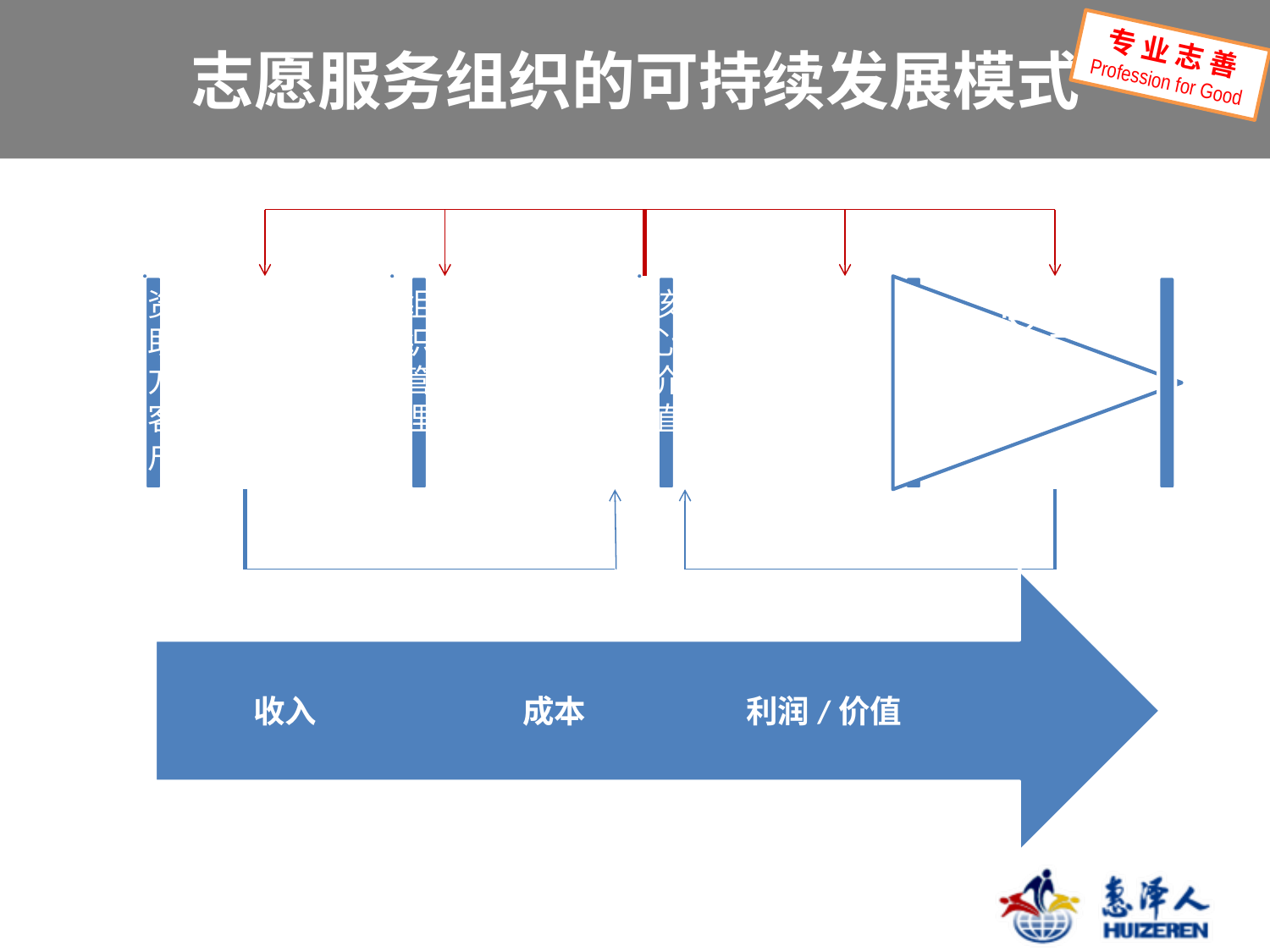

# 志愿服务组织的可持续发展模式
专 业 志 善
Profession for Good
提供服务

资助方客户
组织管理
核心价值
受益群体

收入
成本
利润/价值